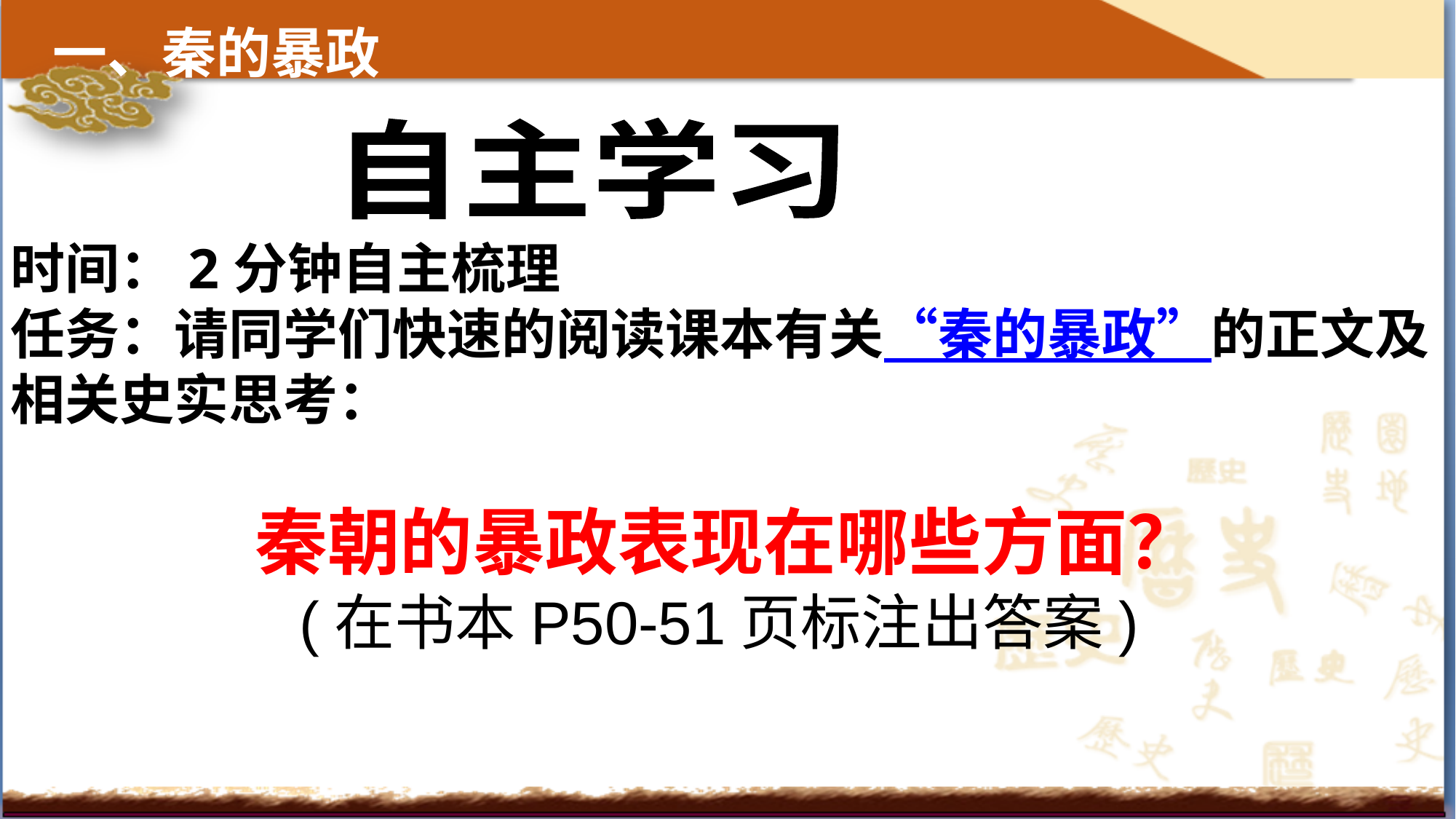

一、秦的暴政
自主学习
时间：2分钟自主梳理
任务：请同学们快速的阅读课本有关“秦的暴政”的正文及相关史实思考：

秦朝的暴政表现在哪些方面？
(在书本P50-51页标注出答案)